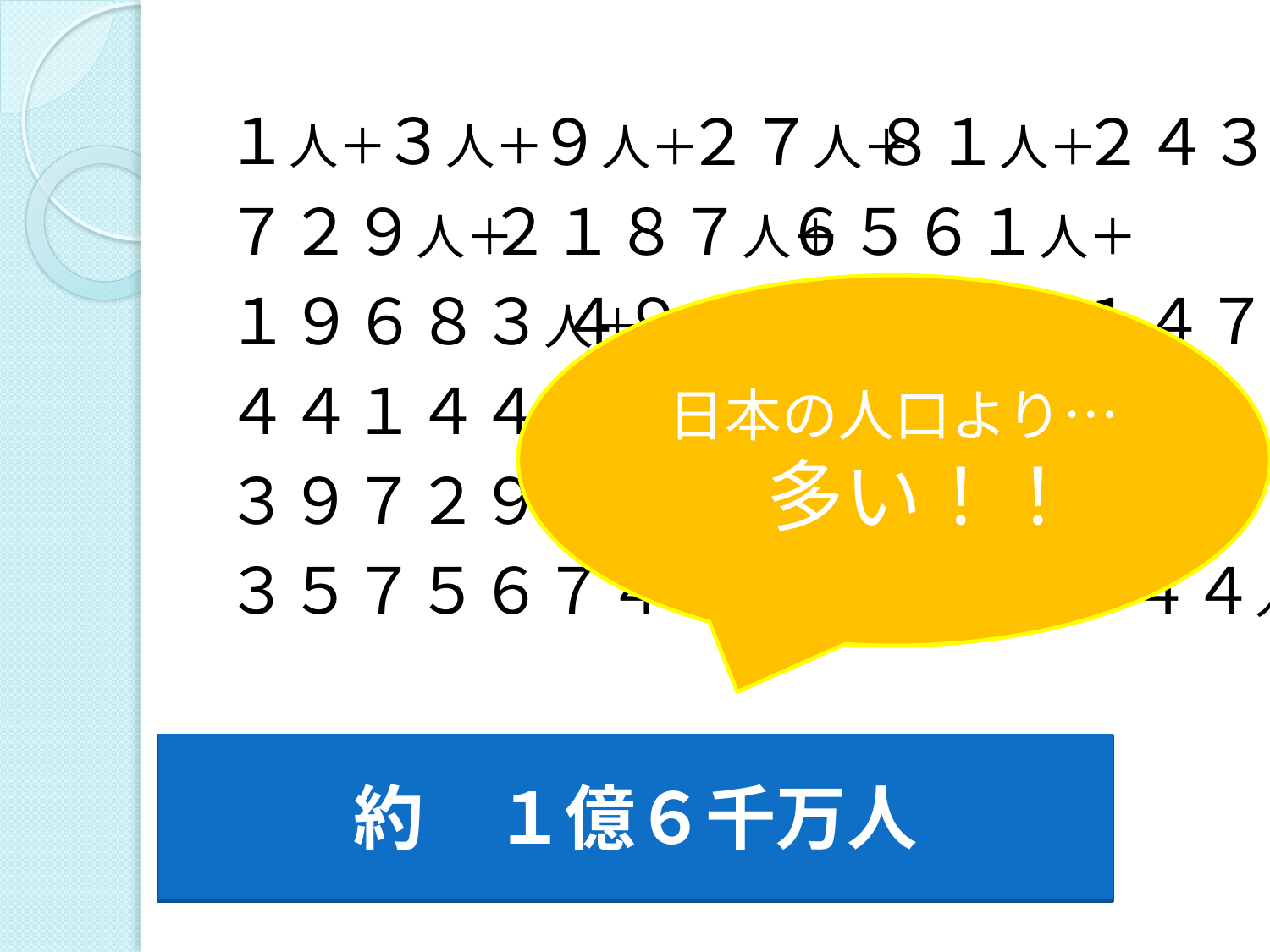

１人＋
３人＋
９人＋
２７人＋
２４３人
８１人＋
７２９人＋
２１８７人＋
６５６１人＋
１４７１４７人
１９６８３人＋
日本の人口より…　多い！！
４９０４９人＋
４４１４４１人＋
１３２４３２４人＋
３９７２９７２人＋
１１９１８９１６人＋
３５７５６７４８人＋
１０８２８０２４４人
約　１億６千万人
１６０９１０３６２人
１人×３人＝３人
３人×３人＝９人
８１人×３人＝２４３人

９人×３人＝２７人
２７人×３人＝８１人
２４３人×３人＝７２９人